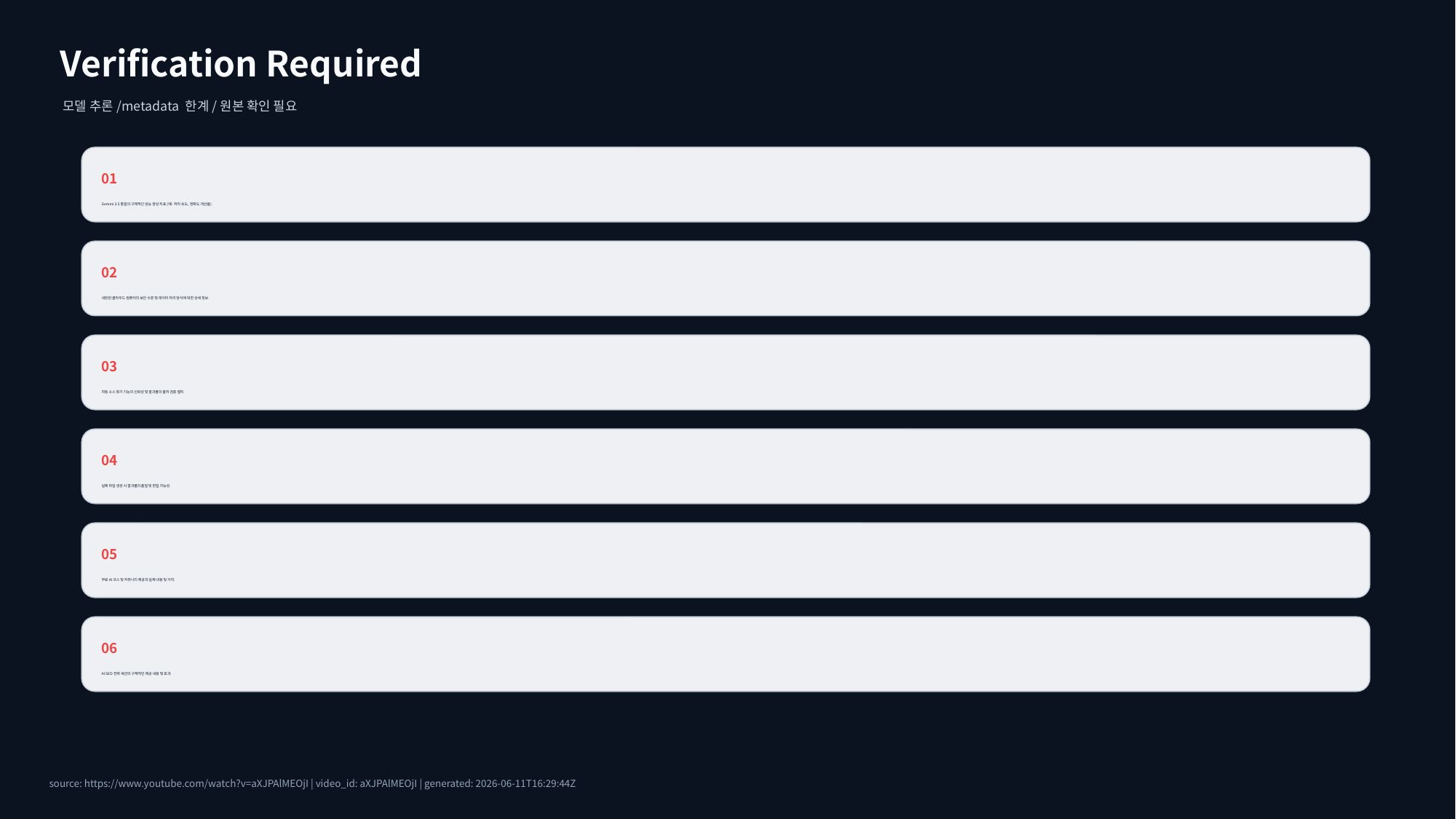

Verification Required
모델 추론/metadata 한계/원본 확인 필요

01
Gemini 3.5 통합의 구체적인 성능 향상 지표 (예: 처리 속도, 정확도 개선율).

02
내장된 클라우드 컴퓨터의 보안 수준 및 데이터 처리 방식에 대한 상세 정보.

03
자동 소스 찾기 기능의 신뢰성 및 결과물의 출처 검증 절차.

04
실제 파일 생성 시 결과물의 품질 및 편집 가능성.

05
무료 AI 코스 및 커뮤니티 제공의 실제 내용 및 가치.

06
AI SEO 전략 세션의 구체적인 제공 내용 및 효과.
source: https://www.youtube.com/watch?v=aXJPAlMEOjI | video_id: aXJPAlMEOjI | generated: 2026-06-11T16:29:44Z